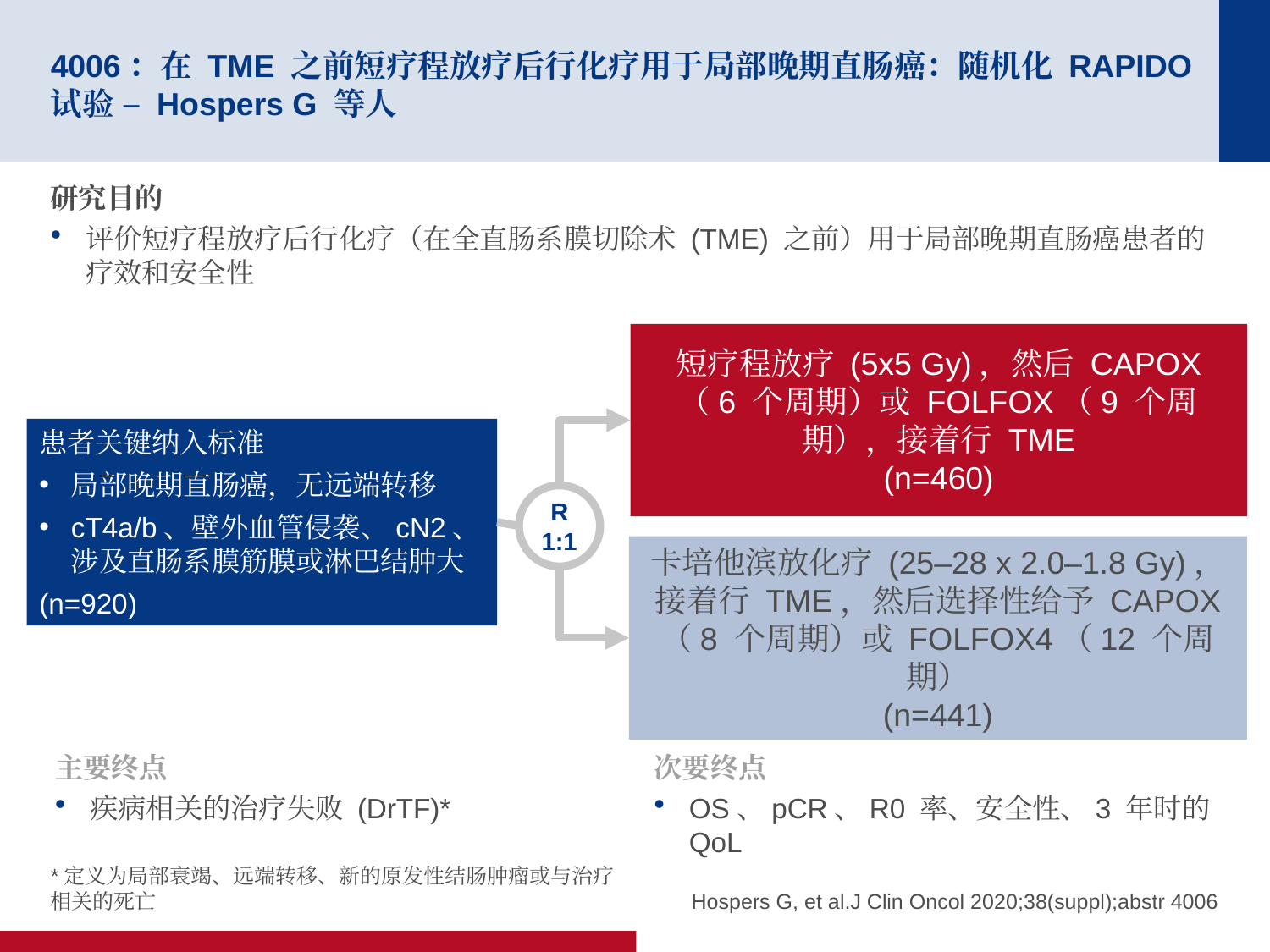

# 4006：在 TME 之前短疗程放疗后行化疗用于局部晚期直肠癌：随机化 RAPIDO 试验 – Hospers G 等人
研究目的
评价短疗程放疗后行化疗（在全直肠系膜切除术 (TME) 之前）用于局部晚期直肠癌患者的疗效和安全性
短疗程放疗 (5x5 Gy)，然后 CAPOX
（6 个周期）或 FOLFOX（9 个周期），接着行 TME
(n=460)
患者关键纳入标准
局部晚期直肠癌，无远端转移
cT4a/b、壁外血管侵袭、cN2、涉及直肠系膜筋膜或淋巴结肿大
(n=920)
R
1:1
卡培他滨放化疗 (25–28 x 2.0–1.8 Gy)，
接着行 TME，然后选择性给予 CAPOX
（8 个周期）或 FOLFOX4（12 个周期）
(n=441)
主要终点
疾病相关的治疗失败 (DrTF)*
次要终点
OS、pCR、R0 率、安全性、3 年时的 QoL
*定义为局部衰竭、远端转移、新的原发性结肠肿瘤或与治疗相关的死亡
Hospers G, et al.J Clin Oncol 2020;38(suppl);abstr 4006